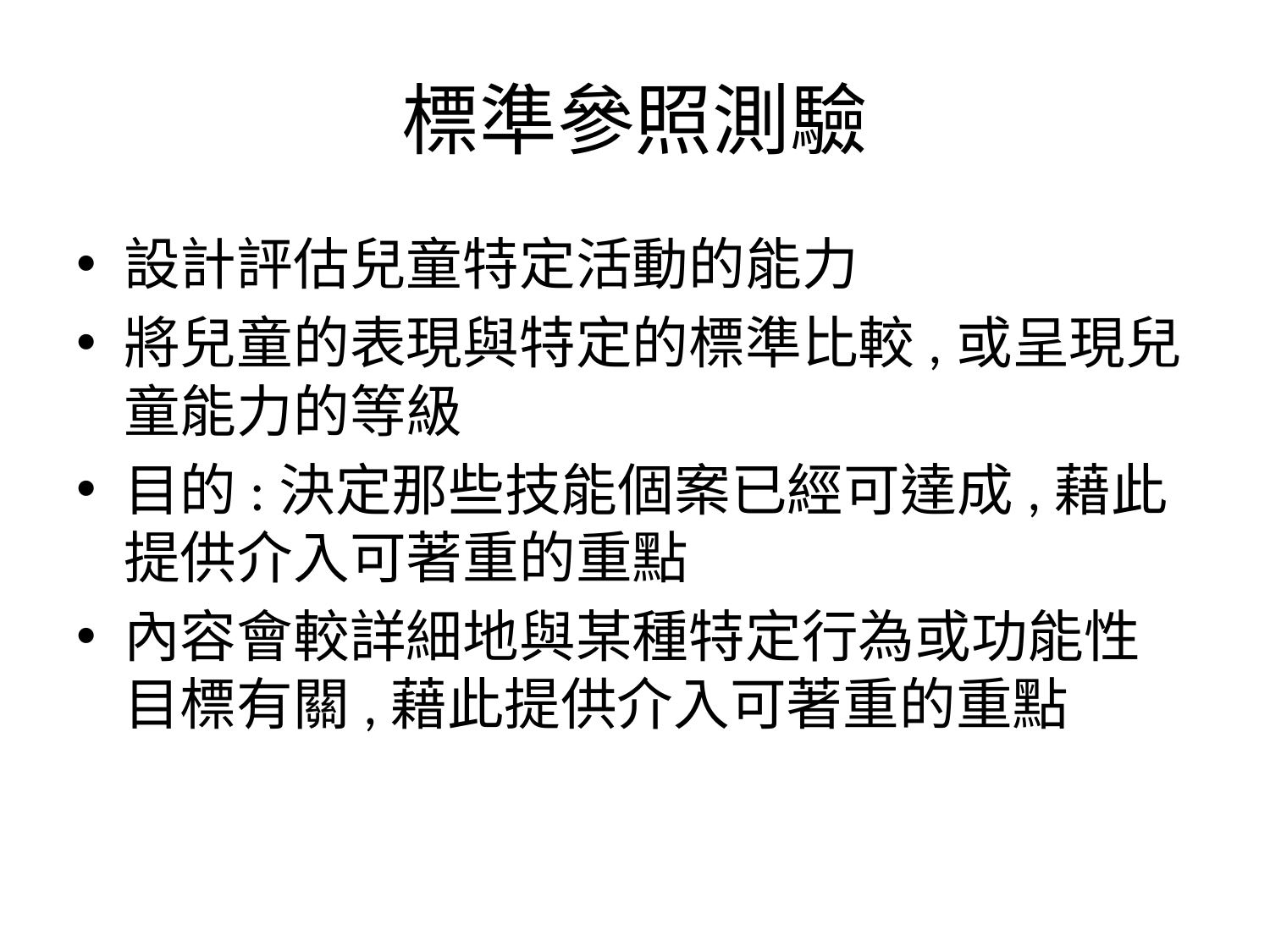

# 標準參照測驗
設計評估兒童特定活動的能力
將兒童的表現與特定的標準比較,或呈現兒童能力的等級
目的:決定那些技能個案已經可達成,藉此提供介入可著重的重點
內容會較詳細地與某種特定行為或功能性目標有關,藉此提供介入可著重的重點